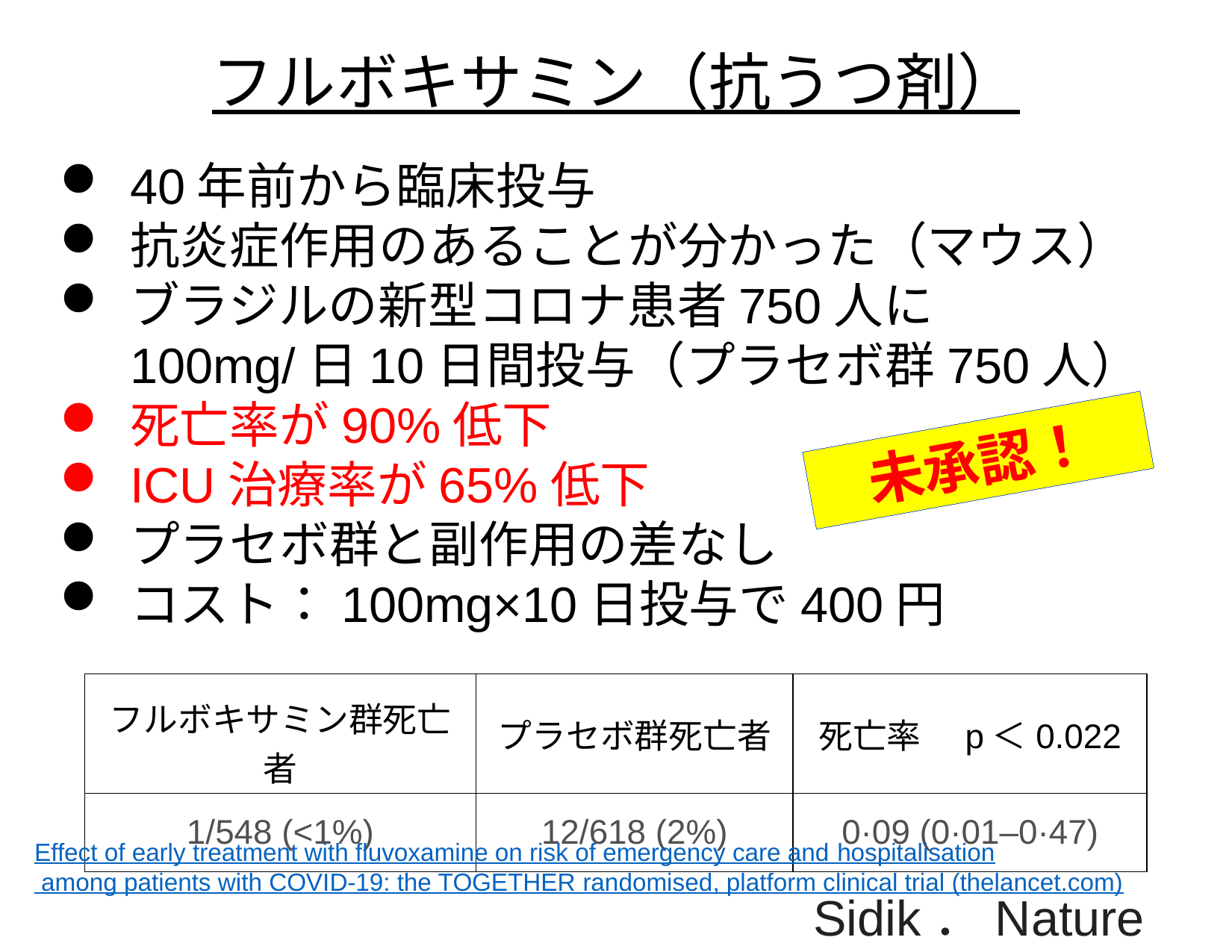

フルボキサミン（抗うつ剤）

40年前から臨床投与
抗炎症作用のあることが分かった（マウス）
ブラジルの新型コロナ患者750人に100mg/日10日間投与（プラセボ群750人）
死亡率が90%低下
ICU治療率が65%低下
プラセボ群と副作用の差なし
コスト：100mg×10日投与で400円
未承認！
| フルボキサミン群死亡者 | プラセボ群死亡者 | 死亡率　p＜0.022 |
| --- | --- | --- |
| 1/548 (<1%) | 12/618 (2%) | 0·09 (0·01–0·47) |
Effect of early treatment with fluvoxamine on risk of emergency care and hospitalisation among patients with COVID-19: the TOGETHER randomised, platform clinical trial (thelancet.com)
Sidik．Nature 2021